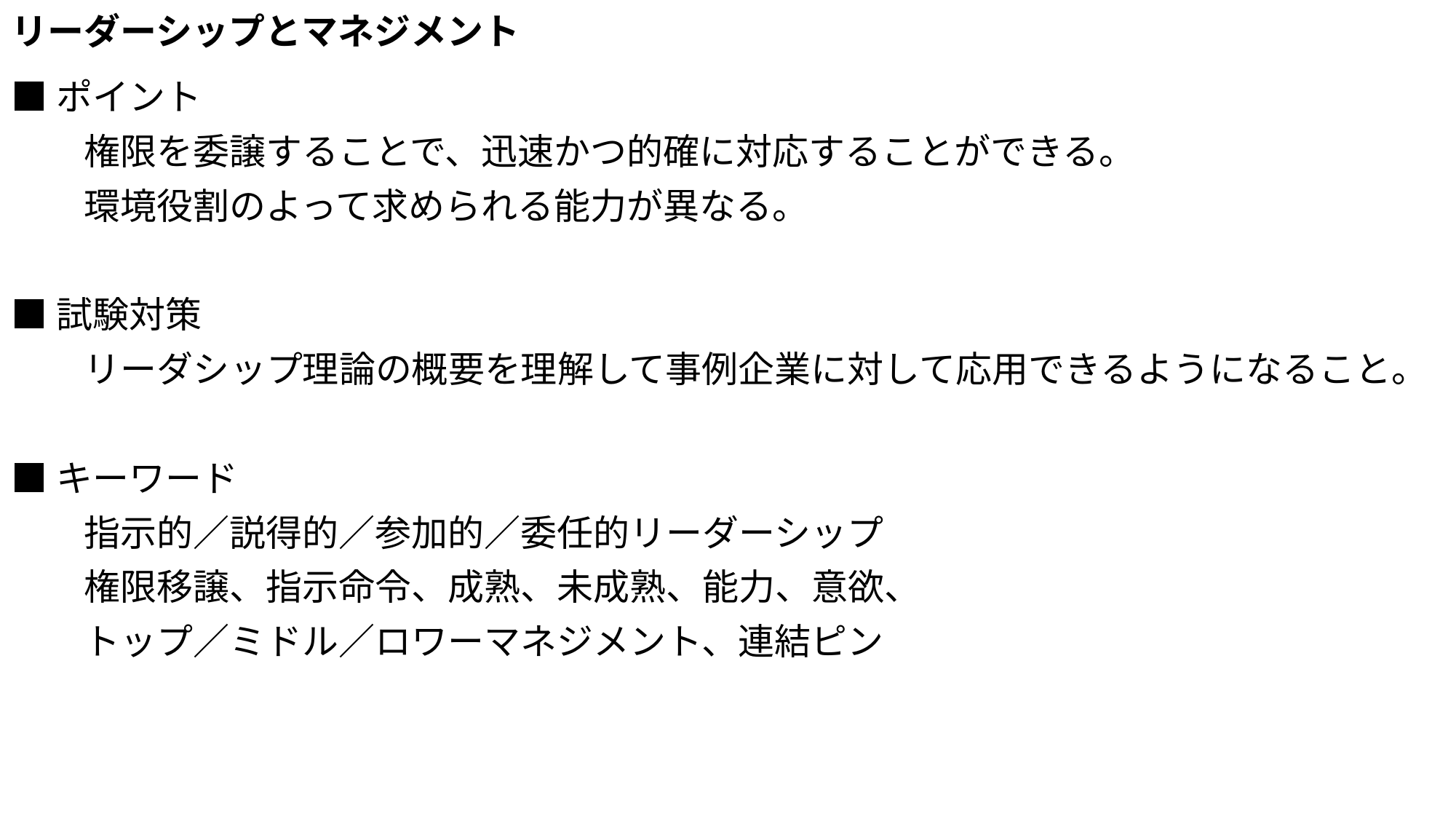

# リーダーシップとマネジメント
■ポイント
　　権限を委譲することで、迅速かつ的確に対応することができる。
　　環境役割のよって求められる能力が異なる。

■試験対策
　　リーダシップ理論の概要を理解して事例企業に対して応用できるようになること。

■キーワード
　　指示的／説得的／参加的／委任的リーダーシップ
　　権限移譲、指示命令、成熟、未成熟、能力、意欲、
　　トップ／ミドル／ロワーマネジメント、連結ピン